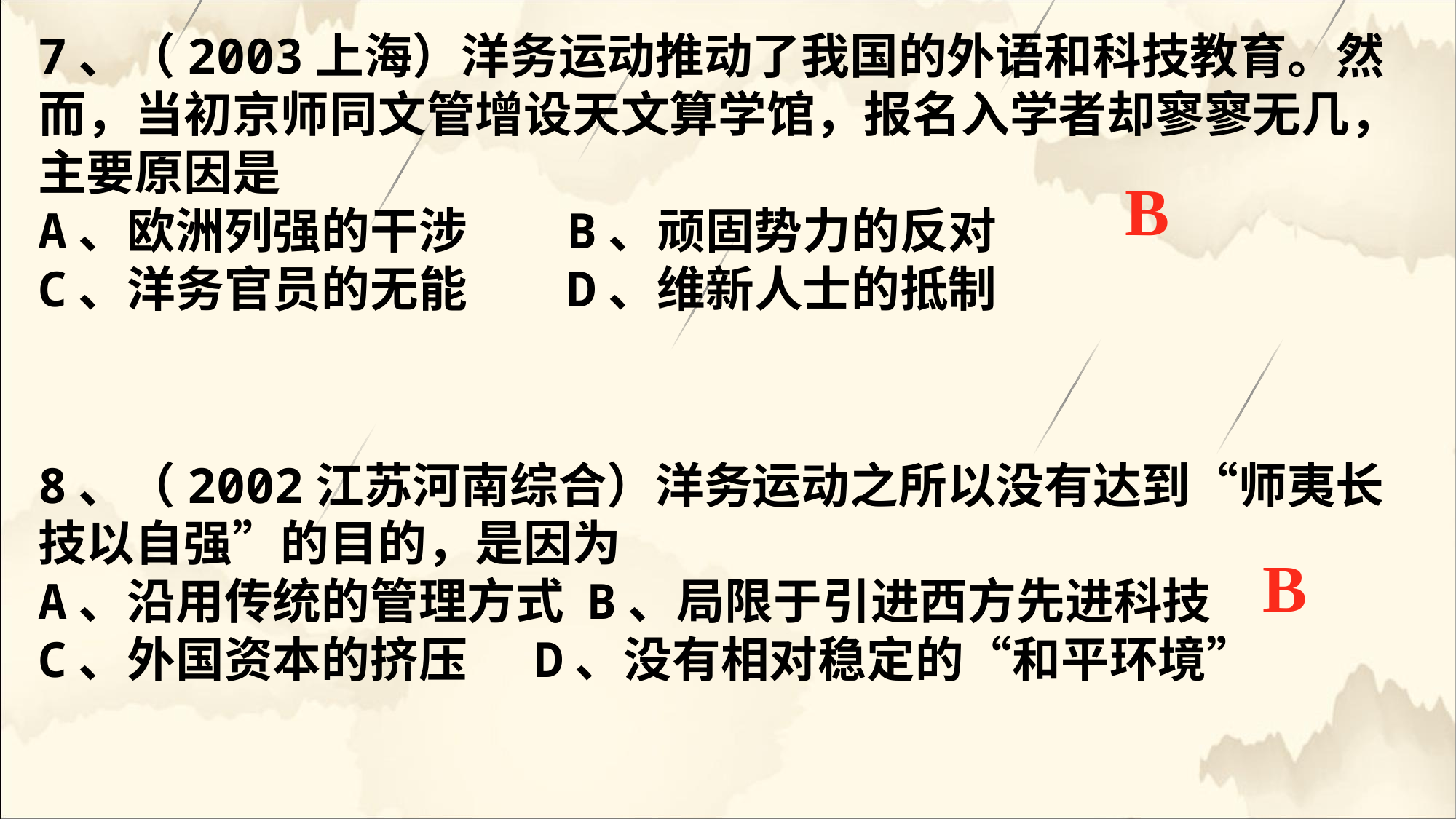

7、（2003上海）洋务运动推动了我国的外语和科技教育。然而，当初京师同文管增设天文算学馆，报名入学者却寥寥无几，主要原因是
A、欧洲列强的干涉        B、顽固势力的反对
C、洋务官员的无能        D、维新人士的抵制

8、（2002江苏河南综合）洋务运动之所以没有达到“师夷长技以自强”的目的，是因为
A、沿用传统的管理方式 B、局限于引进西方先进科技
C、外国资本的挤压     D、没有相对稳定的“和平环境”

B

B